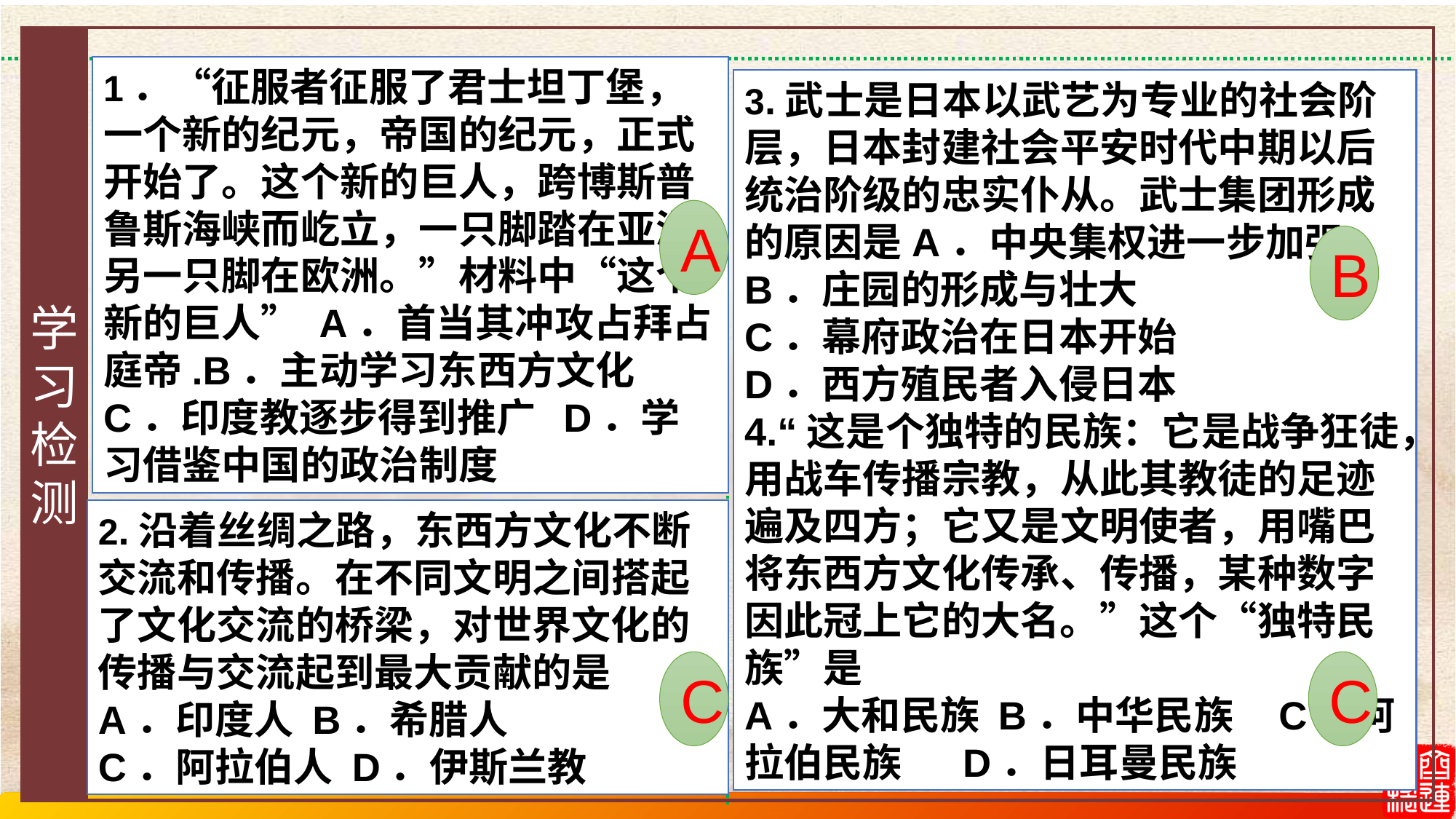

学习检测
1．“征服者征服了君士坦丁堡，一个新的纪元，帝国的纪元，正式开始了。这个新的巨人，跨博斯普鲁斯海峡而屹立，一只脚踏在亚洲，另一只脚在欧洲。”材料中“这个新的巨人” A．首当其冲攻占拜占庭帝.B．主动学习东西方文化 C．印度教逐步得到推广  D．学习借鉴中国的政治制度
3.武士是日本以武艺为专业的社会阶层，日本封建社会平安时代中期以后统治阶级的忠实仆从。武士集团形成的原因是A．中央集权进一步加强
B．庄园的形成与壮大
C．幕府政治在日本开始
D．西方殖民者入侵日本
4.“这是个独特的民族：它是战争狂徒，用战车传播宗教，从此其教徒的足迹遍及四方；它又是文明使者，用嘴巴将东西方文化传承、传播，某种数字因此冠上它的大名。”这个“独特民族”是
A．大和民族 B．中华民族    C．阿拉伯民族	D．日耳曼民族
A
B
2.沿着丝绸之路，东西方文化不断交流和传播。在不同文明之间搭起了文化交流的桥梁，对世界文化的传播与交流起到最大贡献的是
A．印度人 B．希腊人
C．阿拉伯人 D．伊斯兰教
C
C